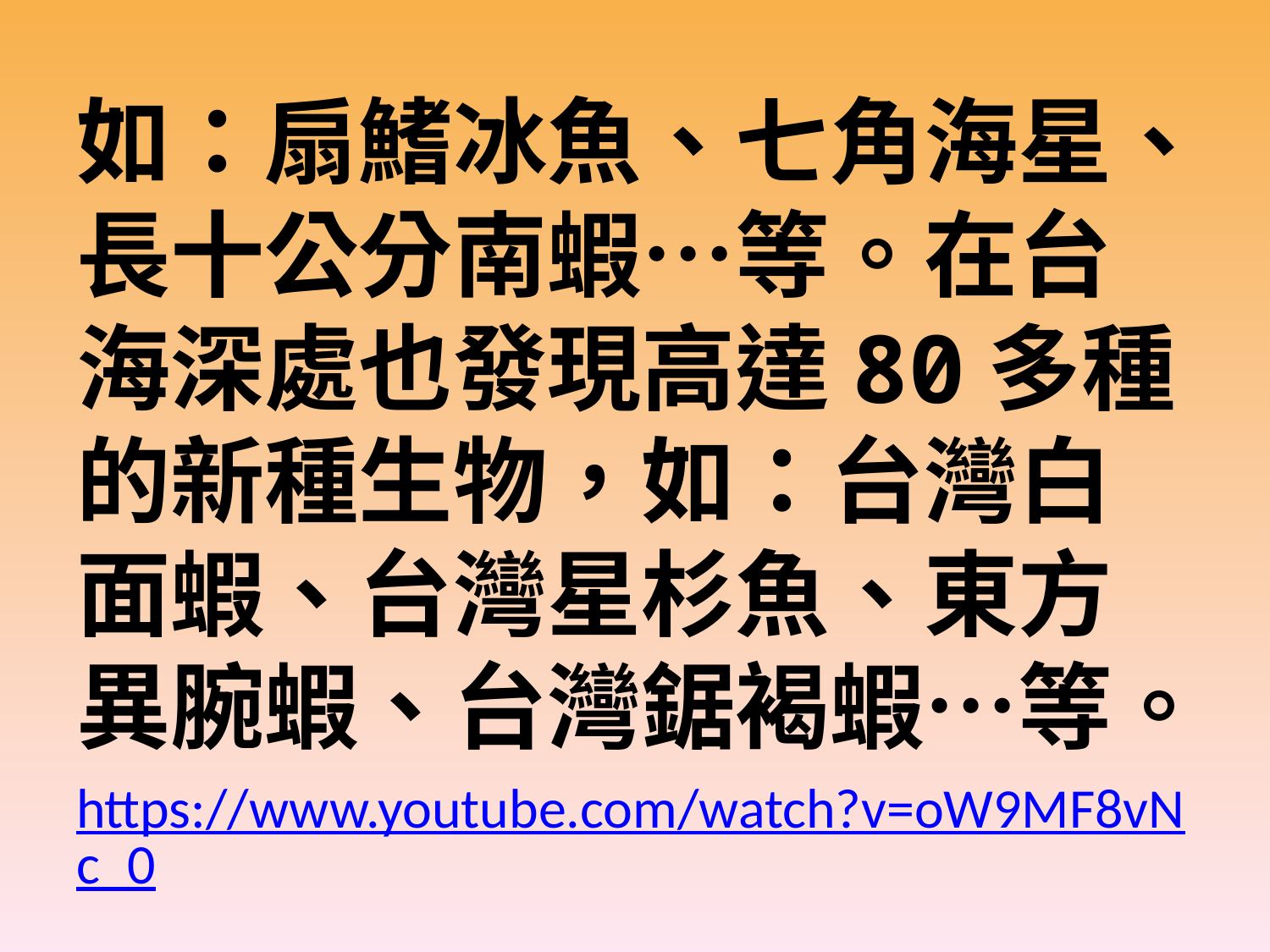

如：扇鰭冰魚、七角海星、長十公分南蝦…等。在台海深處也發現高達80多種的新種生物，如：台灣白面蝦、台灣星杉魚、東方異腕蝦、台灣鋸褐蝦…等。
https://www.youtube.com/watch?v=oW9MF8vNc_0